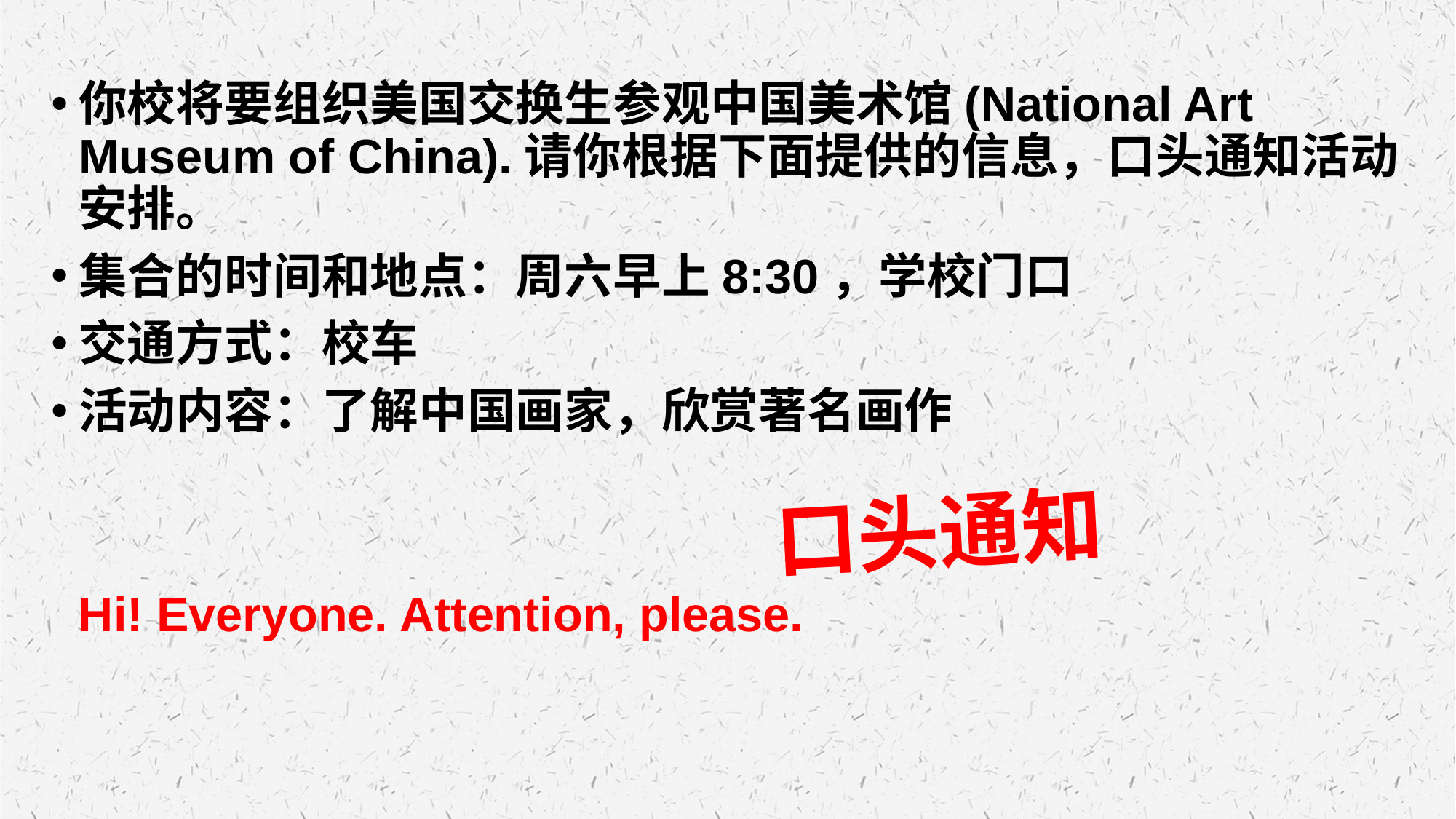

你校将要组织美国交换生参观中国美术馆(National Art Museum of China).请你根据下面提供的信息，口头通知活动安排。
集合的时间和地点：周六早上8:30，学校门口
交通方式：校车
活动内容：了解中国画家，欣赏著名画作

  Hi! Everyone. Attention, please.
口头通知